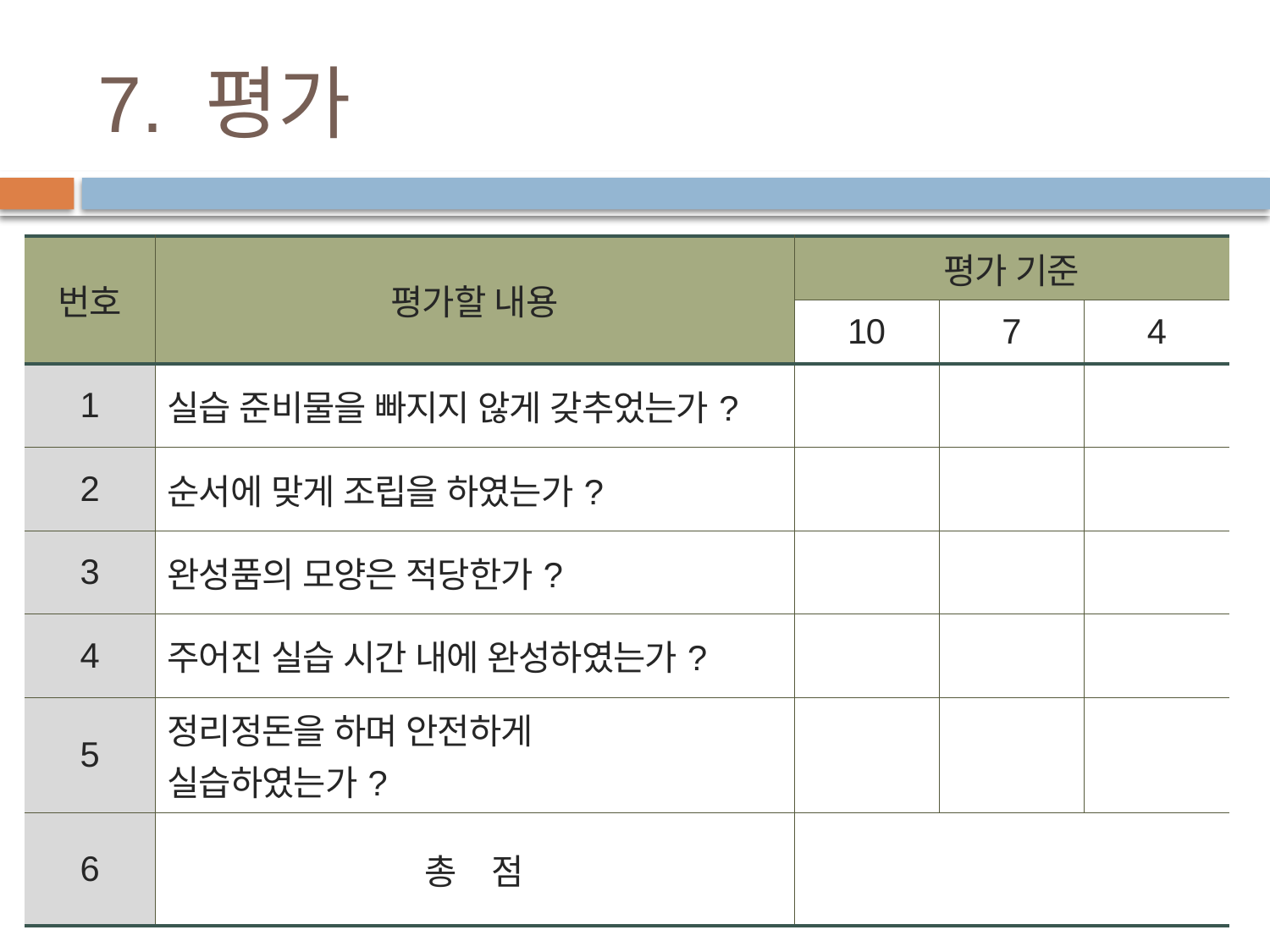

# 7. 평가
| 번호 | 평가할 내용 | 평가 기준 |  |  |
| --- | --- | --- | --- | --- |
|  |  | 10 | 7 | 4 |
| 1 | 실습 준비물을 빠지지 않게 갖추었는가? |  |  |  |
| 2 | 순서에 맞게 조립을 하였는가? |  |  |  |
| 3 | 완성품의 모양은 적당한가? |  |  |  |
| 4 | 주어진 실습 시간 내에 완성하였는가? |  |  |  |
| 5 | 정리정돈을 하며 안전하게 실습하였는가? |  |  |  |
| 6 | 총 점 |  |  |  |